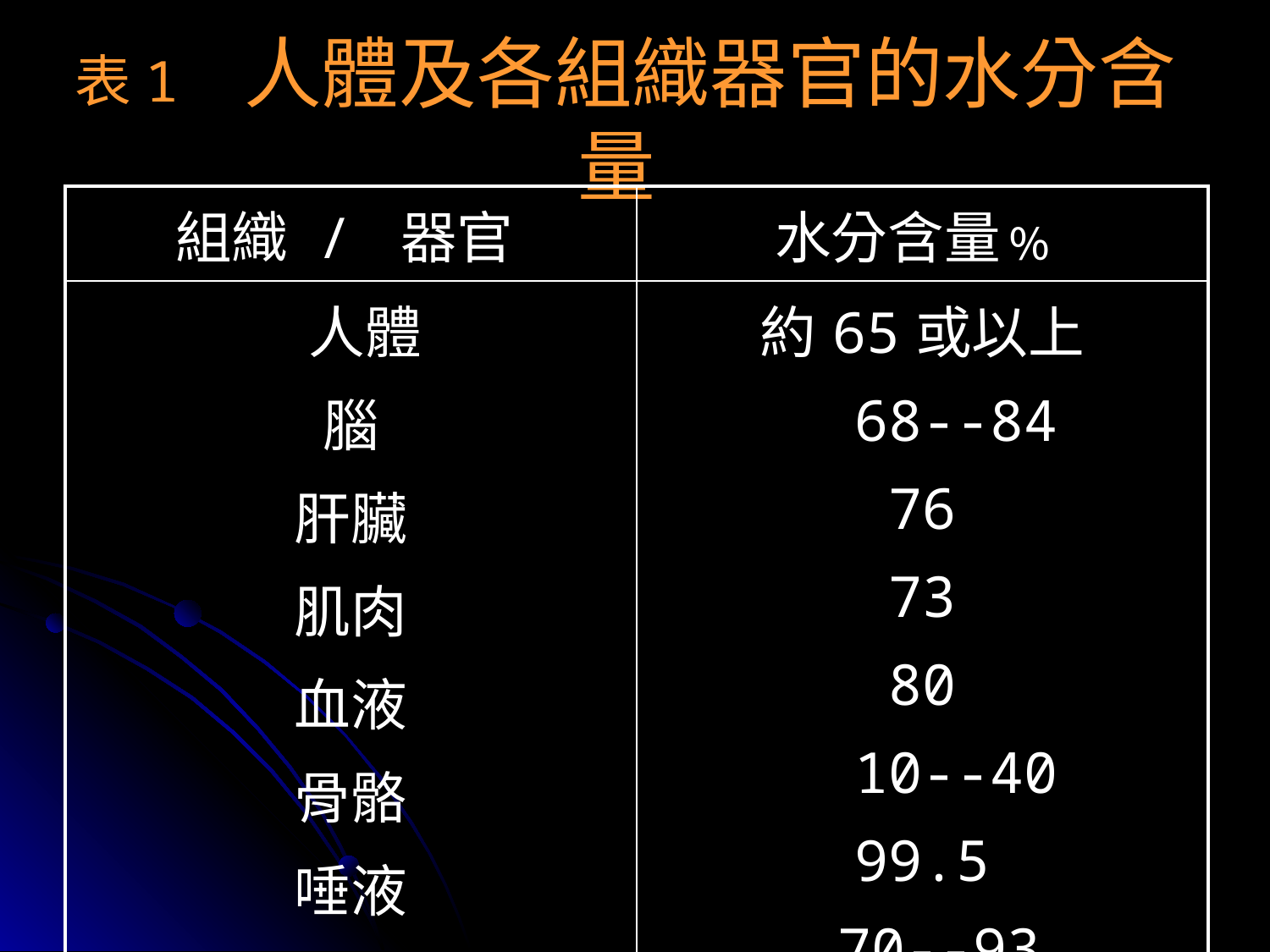

# 表1 人體及各組織器官的水分含量
| 組織 / 器官 | 水分含量﹪ |
| --- | --- |
| 人體 腦 肝臟 肌肉 血液 骨骼 唾液 原升質 | 約65或以上 68--84 76 73 80 10--40 99.5 70--93 |